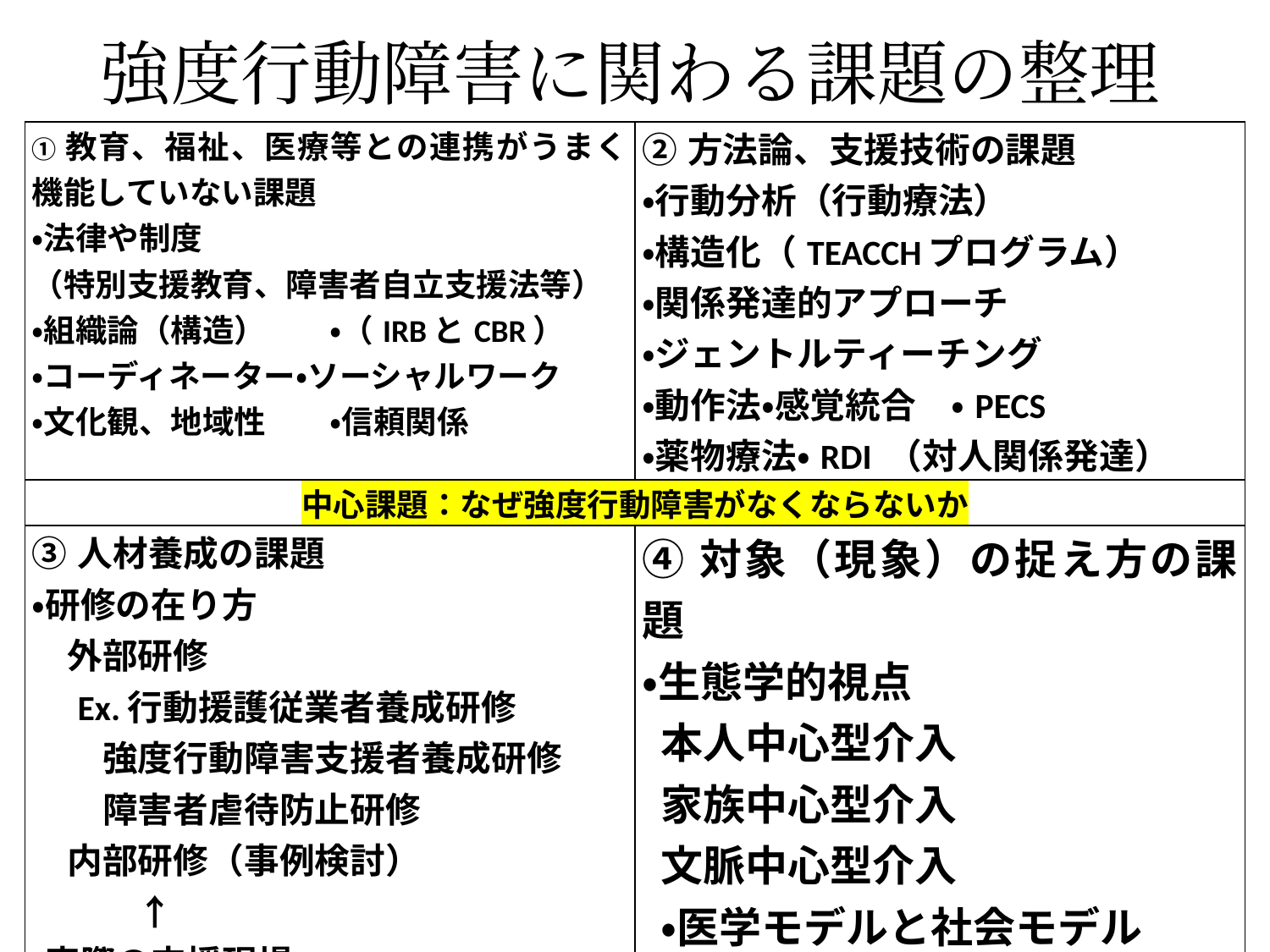

# 強度行動障害に関わる課題の整理
| ①教育、福祉、医療等との連携がうまく機能していない課題 ・法律や制度 （特別支援教育、障害者自立支援法等） ・組織論（構造）　　・（IRBとCBR） ・コーディネーター・ソーシャルワーク ・文化観、地域性　　・信頼関係 | ②方法論、支援技術の課題 ・行動分析（行動療法） ・構造化（TEACCHプログラム） ・関係発達的アプローチ ・ジェントルティーチング ・動作法・感覚統合　・PECS　 ・薬物療法・RDI （対人関係発達） |
| --- | --- |
| 中心課題：なぜ強度行動障害がなくならないか |  |
| ③人材養成の課題 ・研修の在り方 　外部研修　 　Ex.行動援護従業者養成研修 　　強度行動障害支援者養成研修 　　障害者虐待防止研修 　内部研修（事例検討） 　　　↑ ・実際の支援現場 　（方法論　⇔　家族支援） | ④対象（現象）の捉え方の課題 ・生態学的視点 本人中心型介入 家族中心型介入 文脈中心型介入 ・医学モデルと社会モデル ・IBRとCBR ・微視的、巨視的アプローチ |